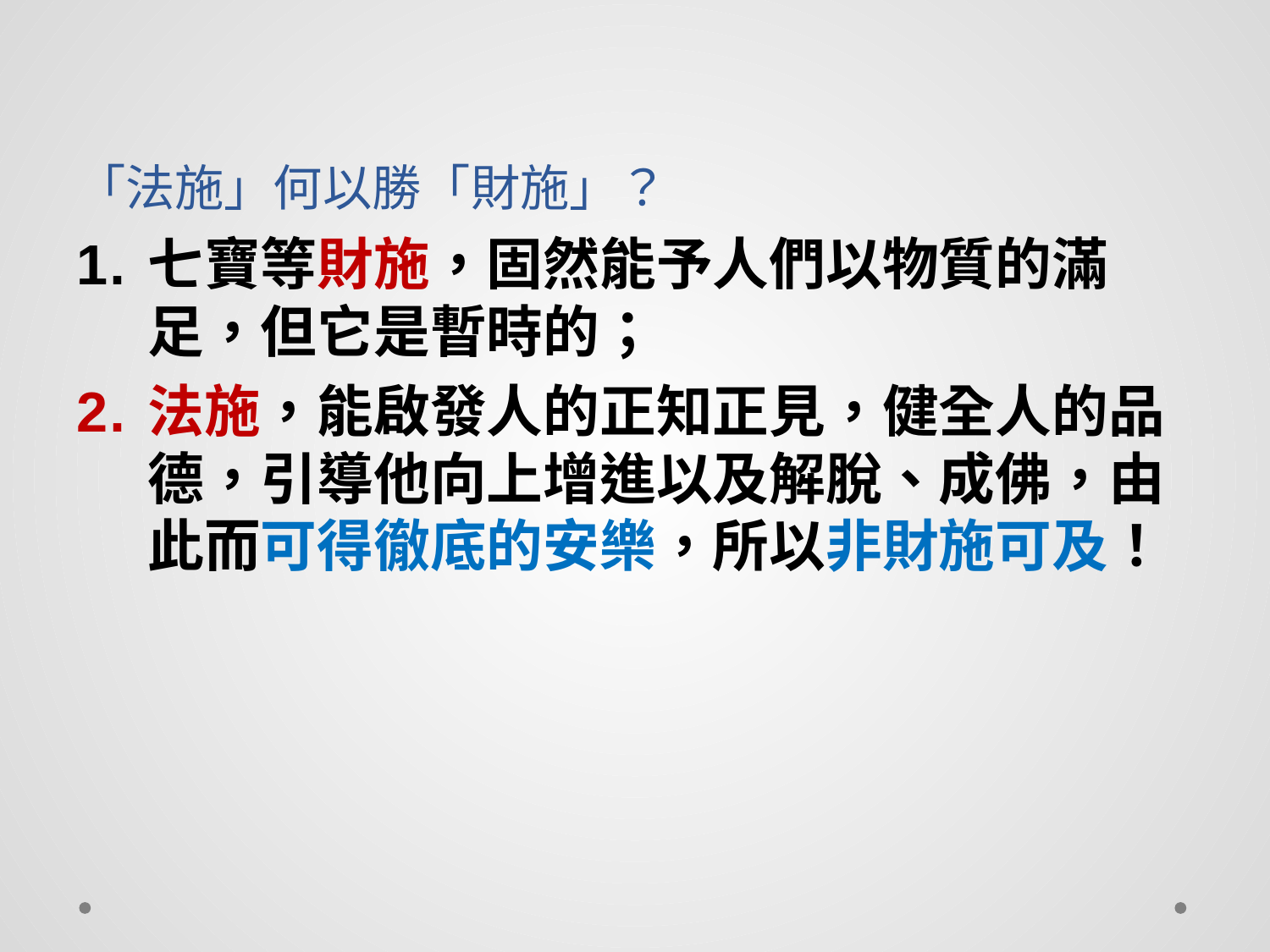

# 「法施」何以勝「財施」？
七寶等財施，固然能予人們以物質的滿足，但它是暫時的；
法施，能啟發人的正知正見，健全人的品德，引導他向上增進以及解脫、成佛，由此而可得徹底的安樂，所以非財施可及！